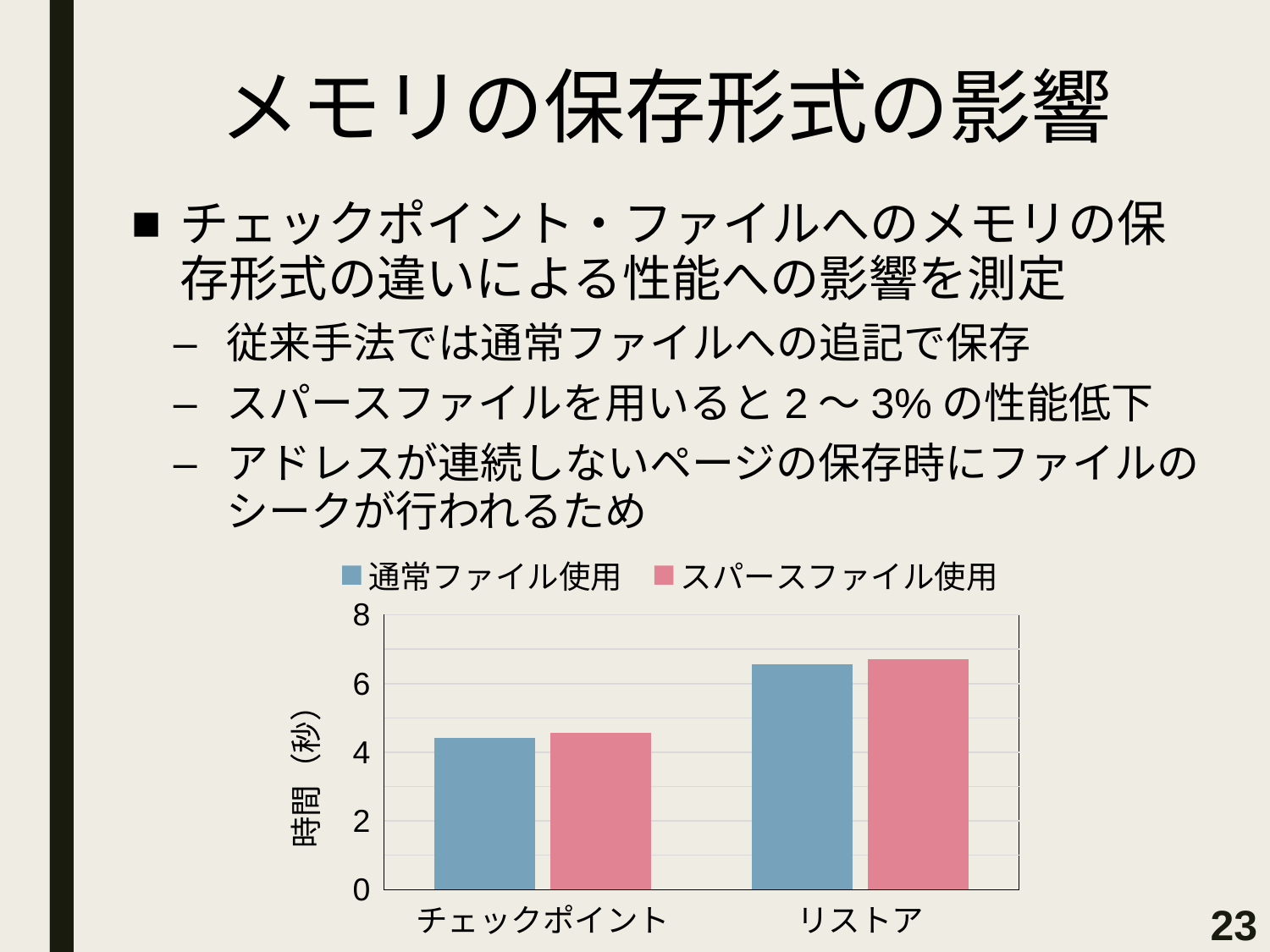

# メモリの保存形式の影響
チェックポイント・ファイルへのメモリの保存形式の違いによる性能への影響を測定
従来手法では通常ファイルへの追記で保存
スパースファイルを用いると2〜3%の性能低下
アドレスが連続しないページの保存時にファイルのシークが行われるため

### Chart

| Category | 通常ファイル使用 | スパースファイル使用 |
|---|---|---|
| チェックポイント | 4.417666666666666 | 4.559 |
| リストア | 6.571666666666668 | 6.7 |
23